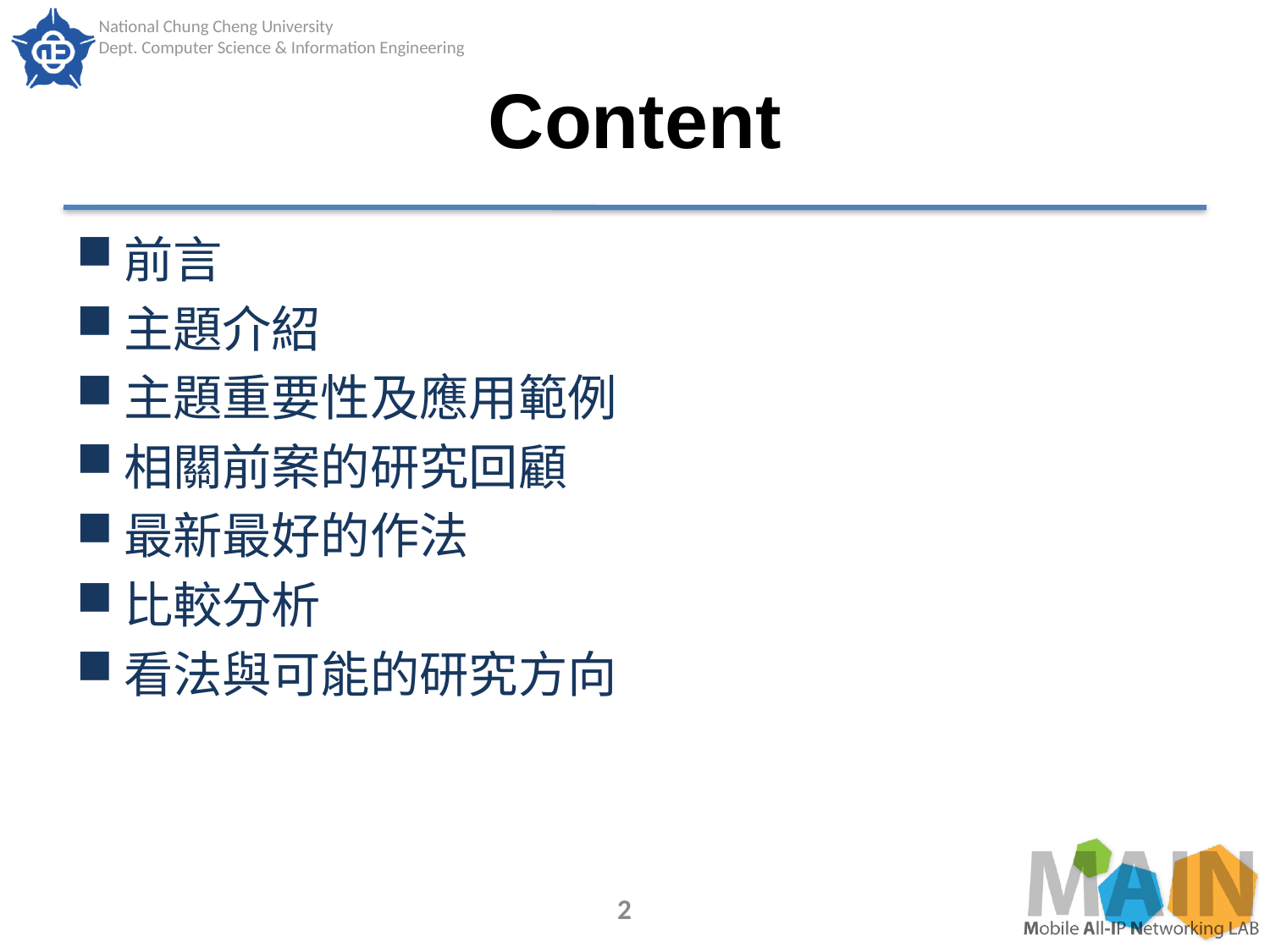

# Content
前言
主題介紹
主題重要性及應用範例
相關前案的研究回顧
最新最好的作法
比較分析
看法與可能的研究方向
2